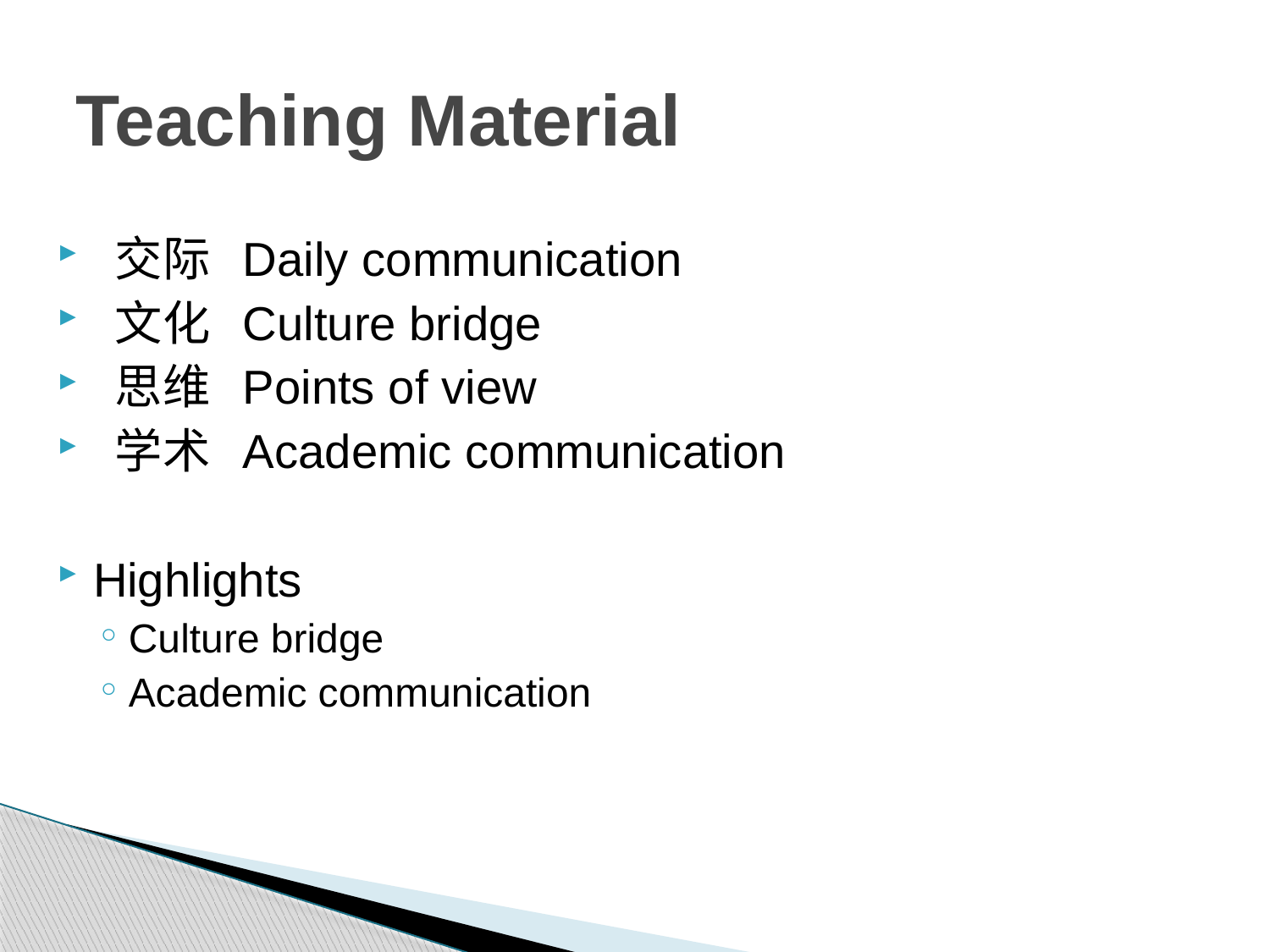

# Teaching Material
 交际  Daily communication
 文化  Culture bridge
 思维  Points of view
 学术  Academic communication

Highlights
Culture bridge
Academic communication